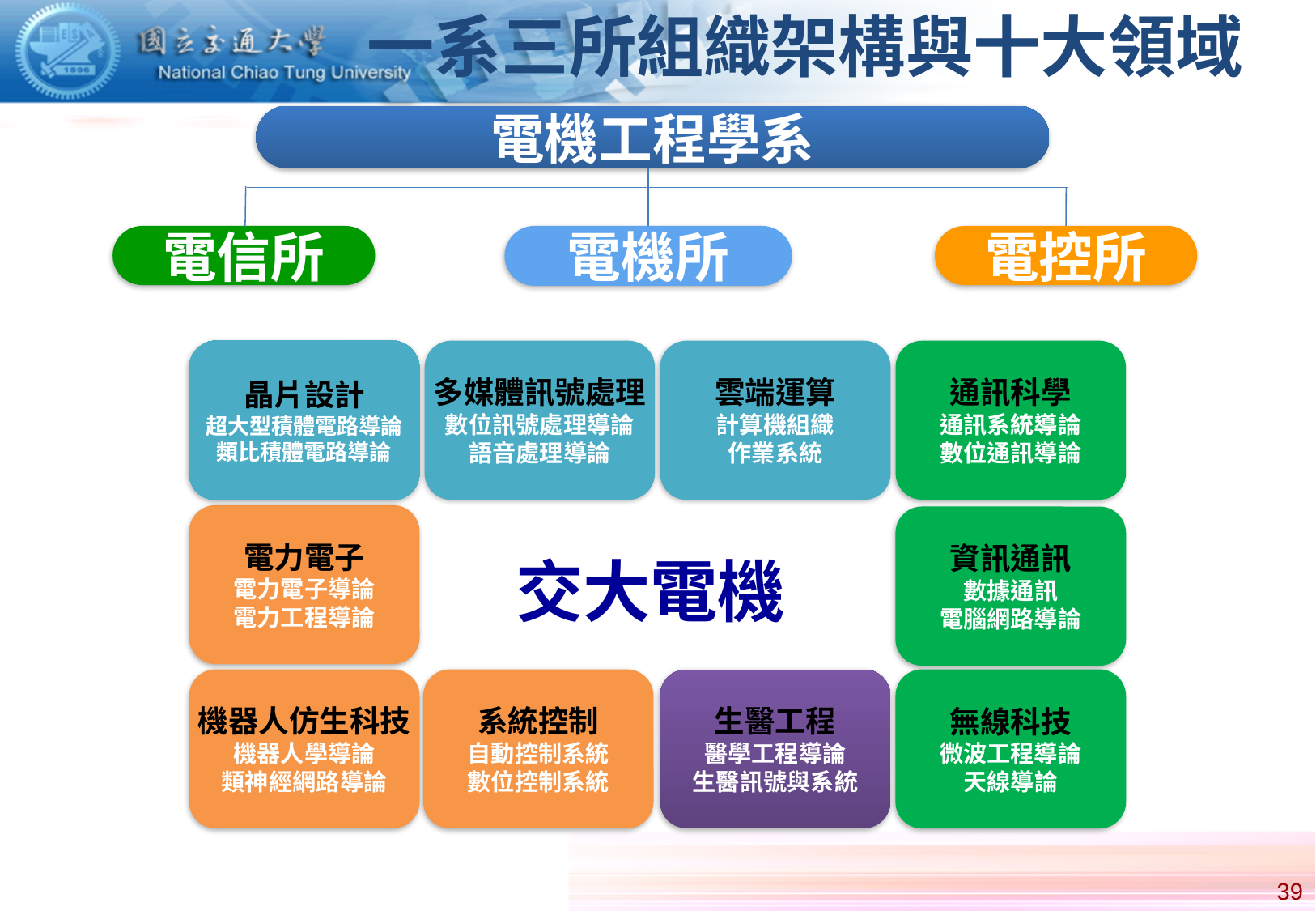

一系三所組織架構與十大領域
電機工程學系
電信所
電機所
電控所
晶片設計
超大型積體電路導論
類比積體電路導論
多媒體訊號處理
數位訊號處理導論
語音處理導論
雲端運算
計算機組織
作業系統
通訊科學
通訊系統導論
數位通訊導論
電力電子
電力電子導論
電力工程導論
資訊通訊
數據通訊
電腦網路導論
交大電機
機器人仿生科技
機器人學導論
類神經網路導論
系統控制
自動控制系統
數位控制系統
生醫工程
醫學工程導論
生醫訊號與系統
無線科技
微波工程導論
天線導論